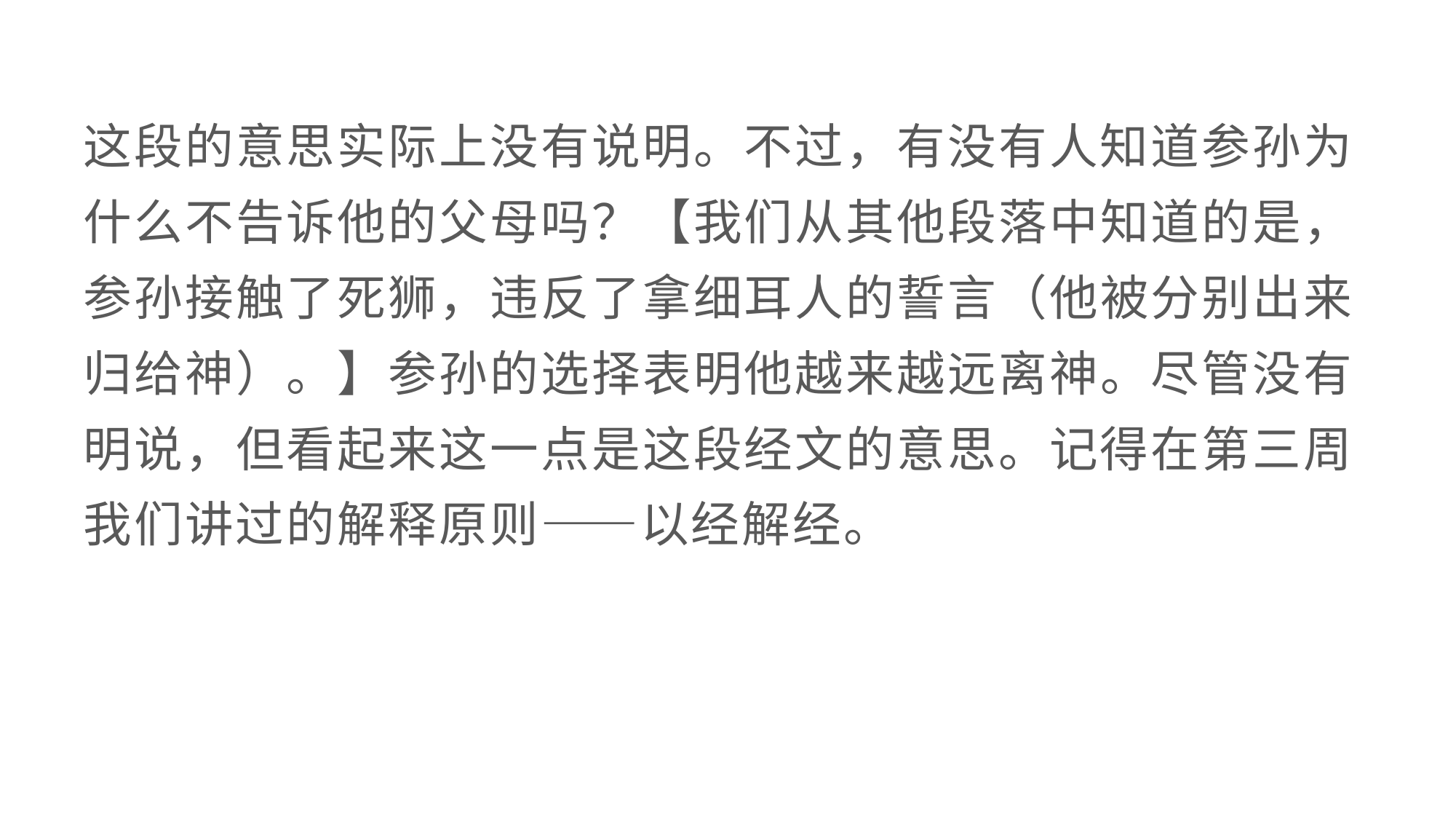

这段的意思实际上没有说明。不过，有没有人知道参孙为什么不告诉他的父母吗？【我们从其他段落中知道的是，参孙接触了死狮，违反了拿细耳人的誓言（他被分别出来归给神）。】参孙的选择表明他越来越远离神。尽管没有明说，但看起来这一点是这段经文的意思。记得在第三周我们讲过的解释原则——以经解经。